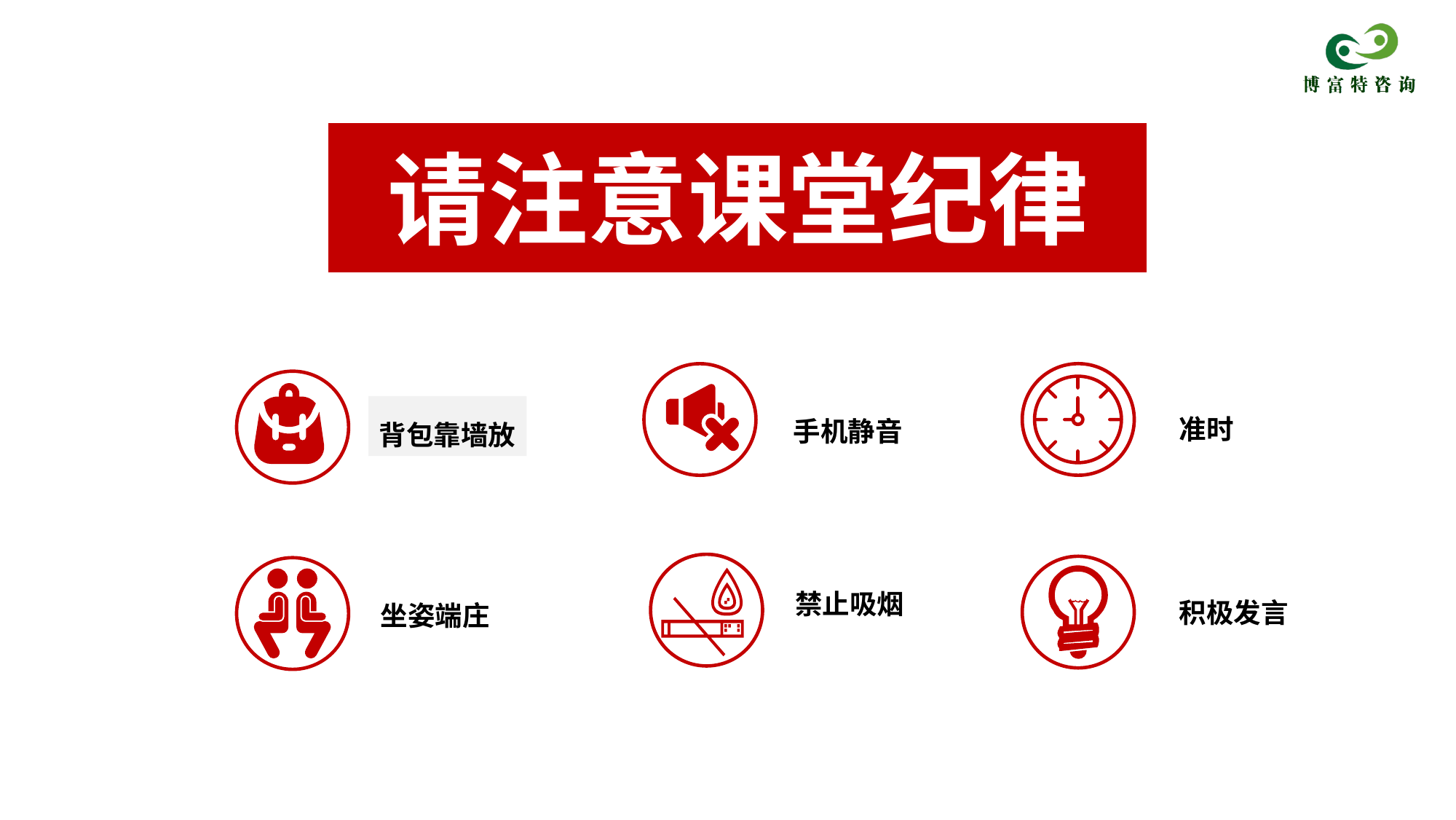

请注意课堂纪律

准时
手机静音
背包靠墙放

禁止吸烟
积极发言
坐姿端庄